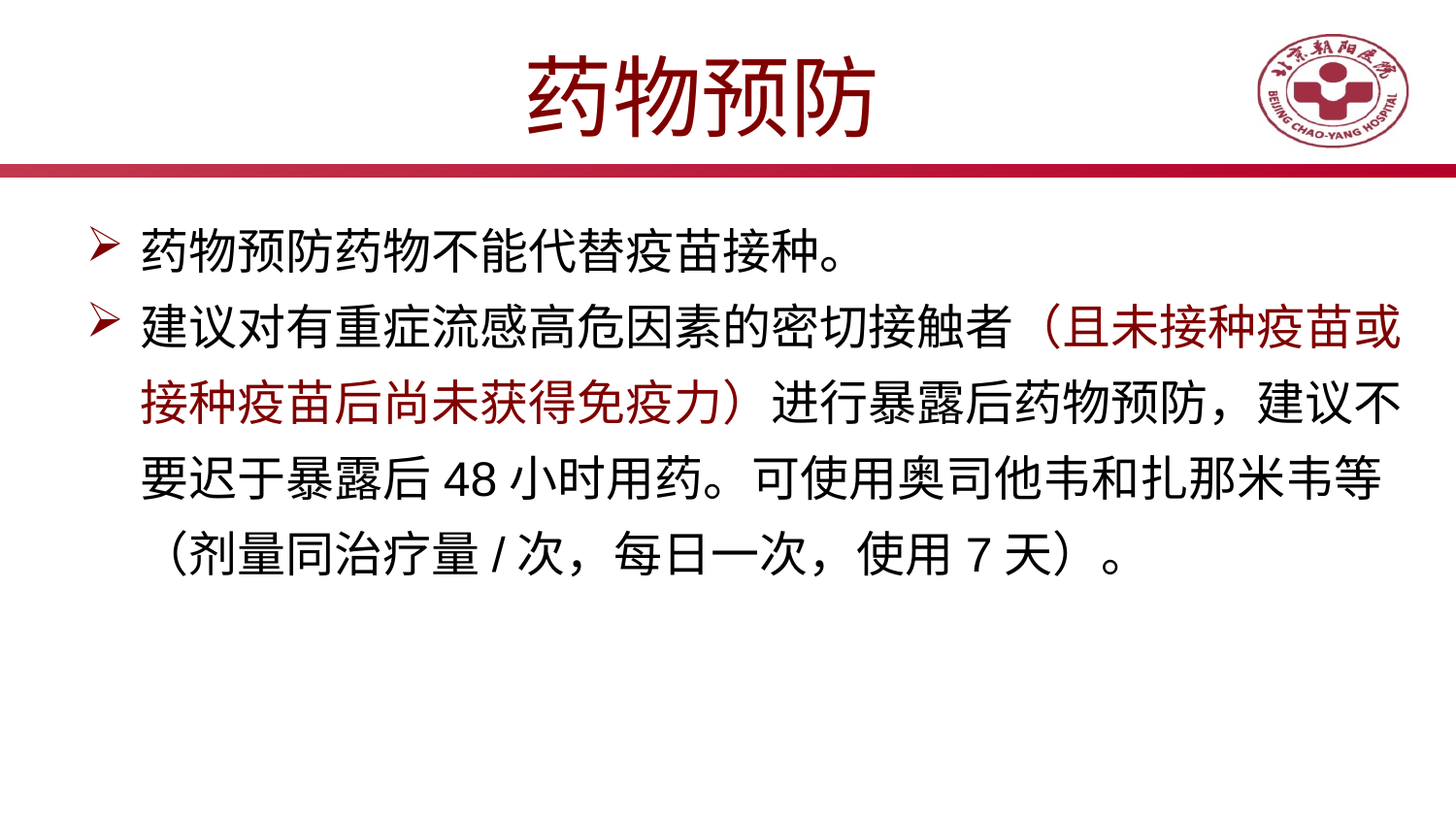

药物预防
药物预防药物不能代替疫苗接种。
建议对有重症流感高危因素的密切接触者（且未接种疫苗或接种疫苗后尚未获得免疫力）进行暴露后药物预防，建议不要迟于暴露后48小时用药。可使用奥司他韦和扎那米韦等（剂量同治疗量/次，每日一次，使用7天）。